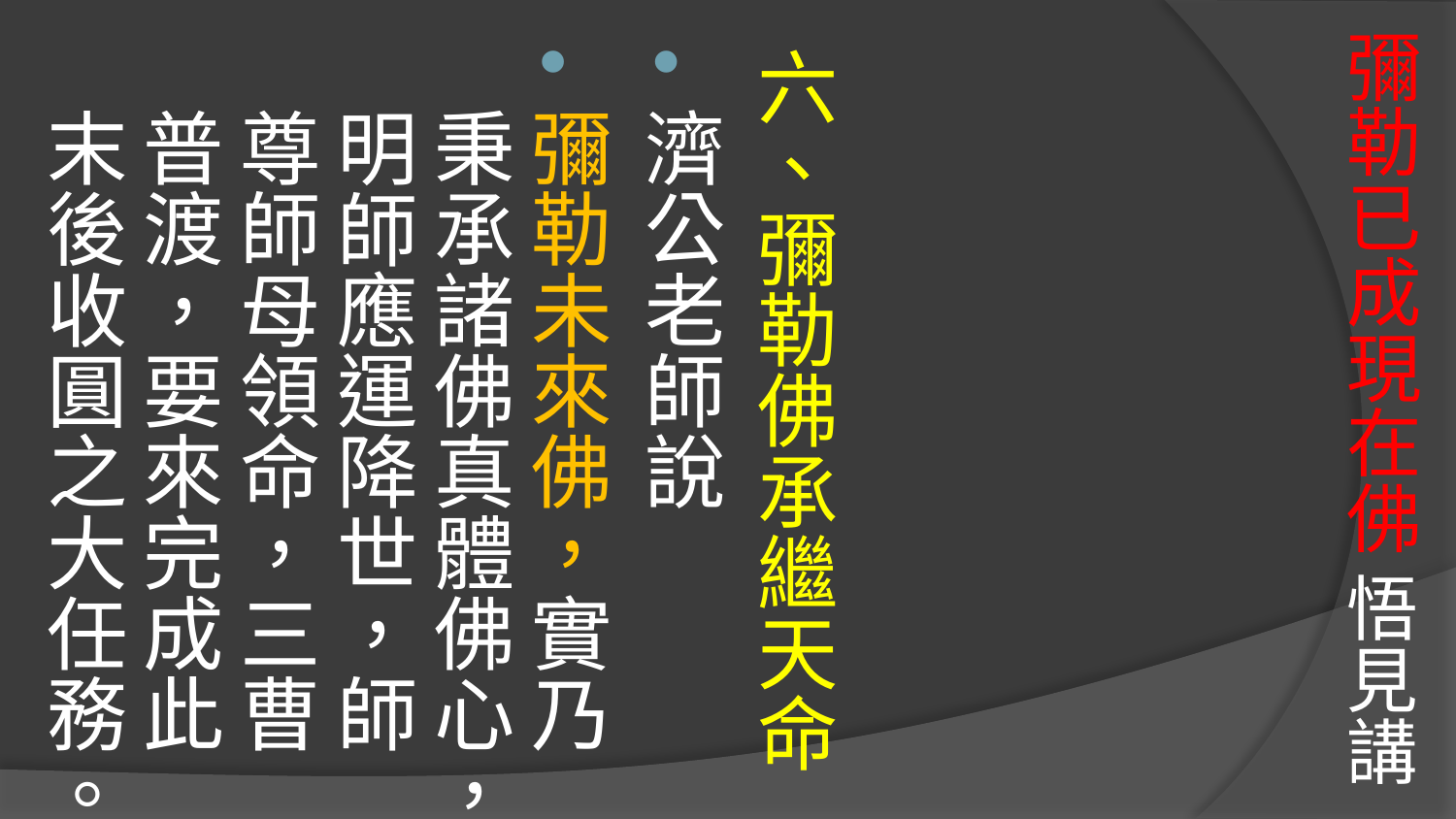

# 彌勒已成現在佛 悟見講
六、彌勒佛承繼天命
濟公老師說
彌勒未來佛，實乃秉承諸佛真體佛心，明師應運降世，師尊師母領命，三曹普渡，要來完成此末後收圓之大任務。